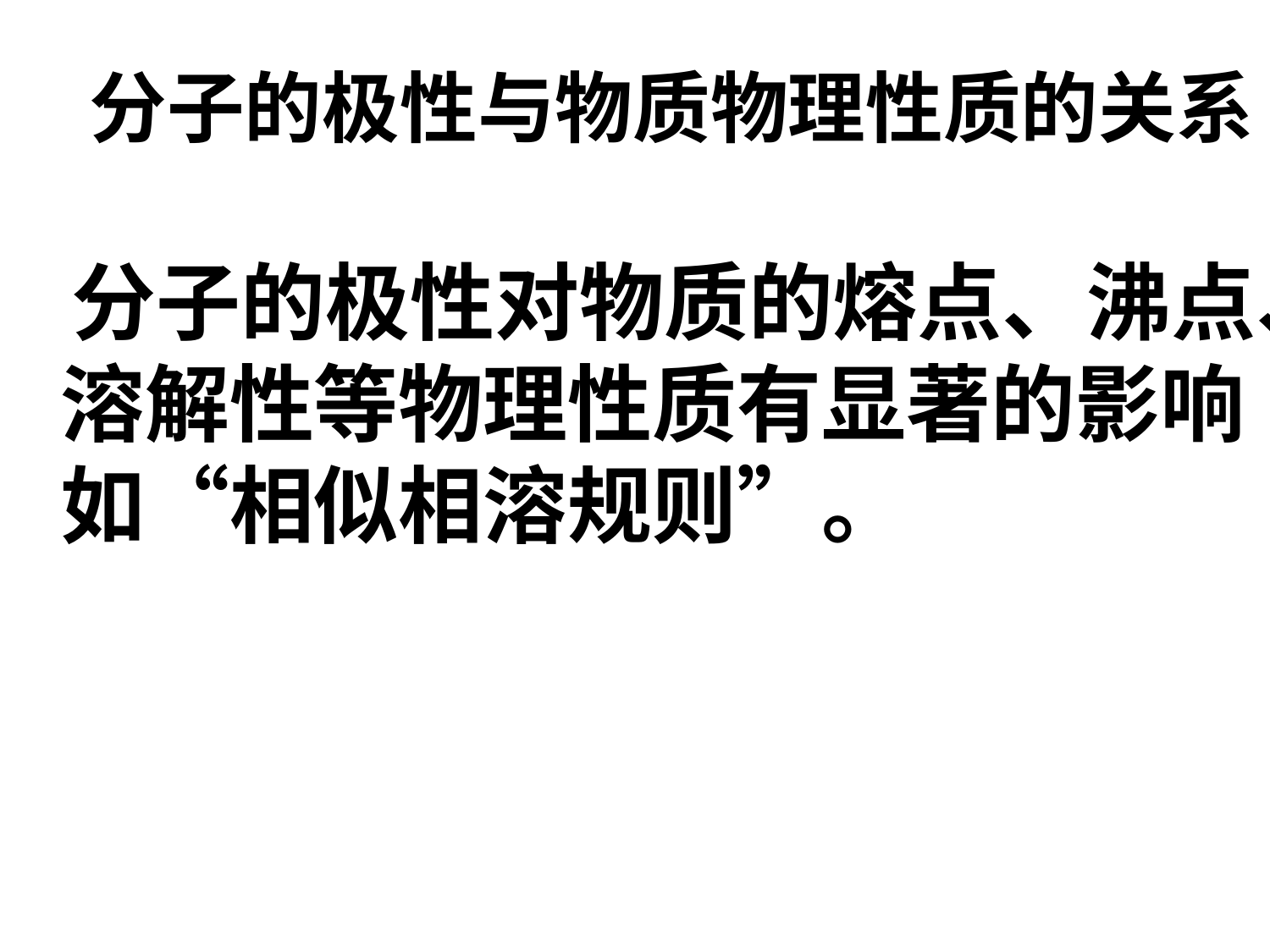

分子的极性与物质物理性质的关系
  分子的极性对物质的熔点、沸点、溶解性等物理性质有显著的影响如“相似相溶规则”。